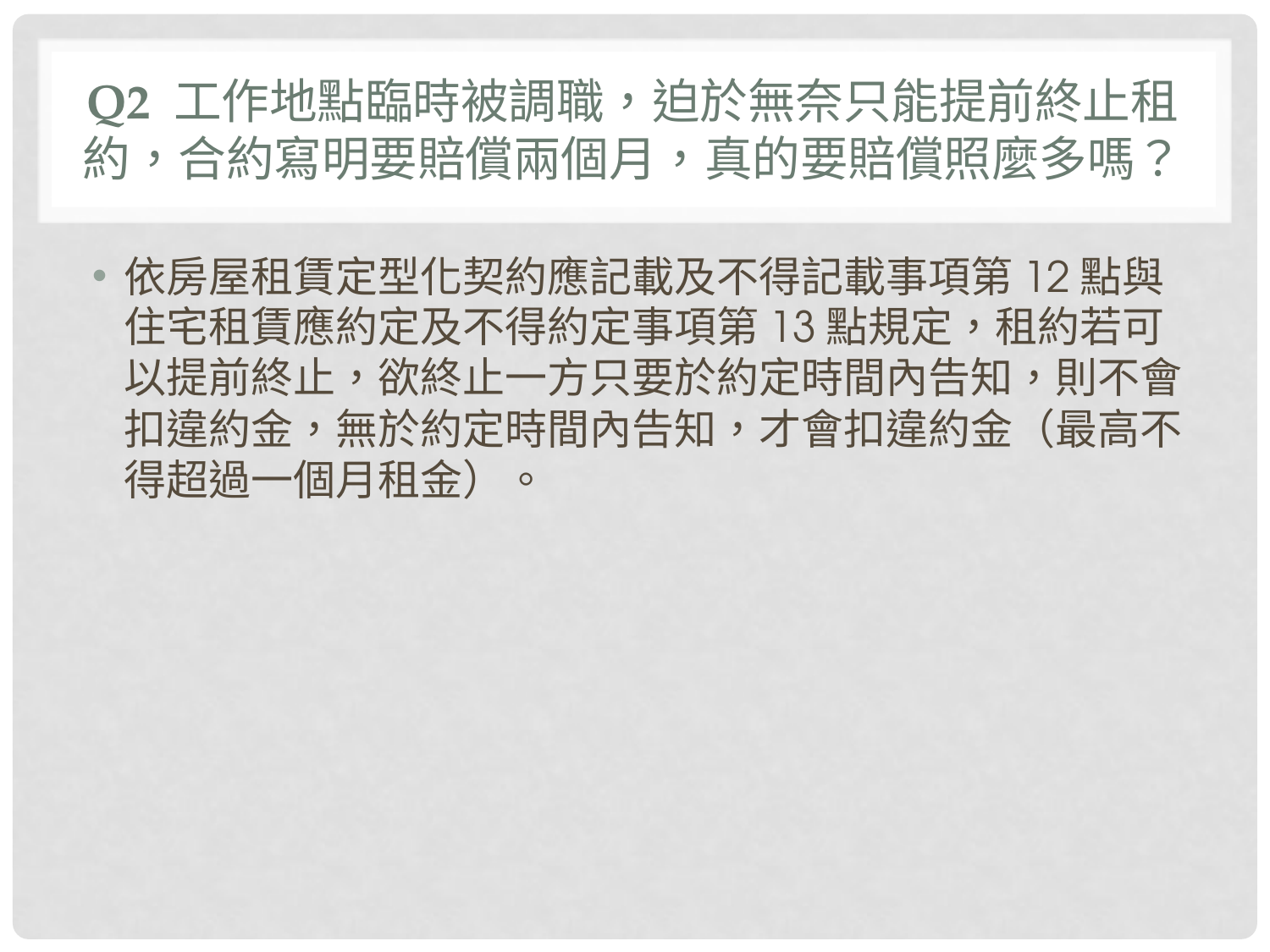

# q2 工作地點臨時被調職，迫於無奈只能提前終止租約，合約寫明要賠償兩個月，真的要賠償照麼多嗎？
依房屋租賃定型化契約應記載及不得記載事項第12點與住宅租賃應約定及不得約定事項第13點規定，租約若可以提前終止，欲終止一方只要於約定時間內告知，則不會扣違約金，無於約定時間內告知，才會扣違約金（最高不得超過一個月租金）。